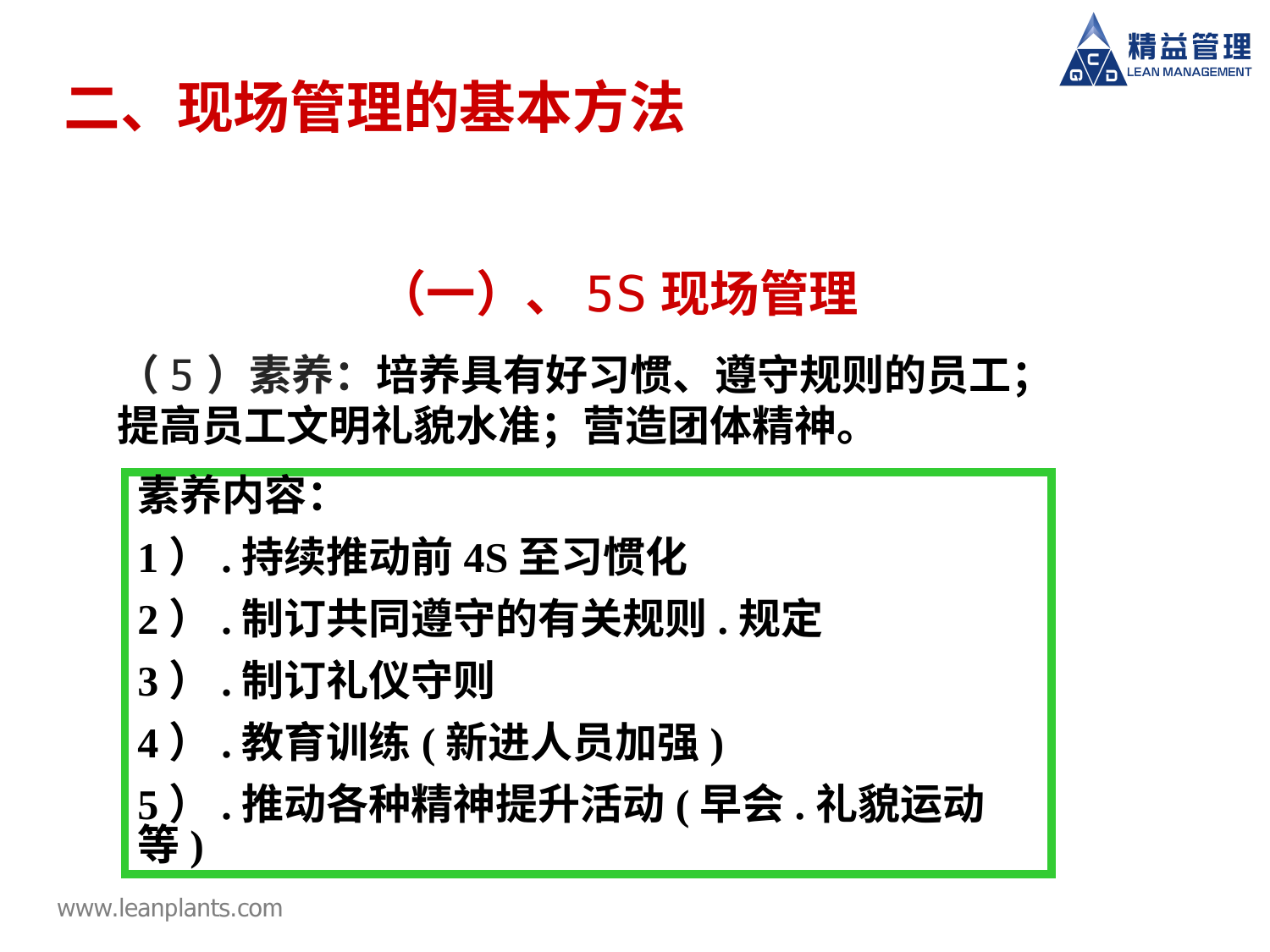

# 二、现场管理的基本方法
（一）、5S现场管理
（5）素养：培养具有好习惯、遵守规则的员工；
提高员工文明礼貌水准；营造团体精神。
素养内容：
1）.持续推动前4S至习惯化
2）.制订共同遵守的有关规则.规定
3）.制订礼仪守则
4）.教育训练(新进人员加强)
5）.推动各种精神提升活动(早会.礼貌运动等)